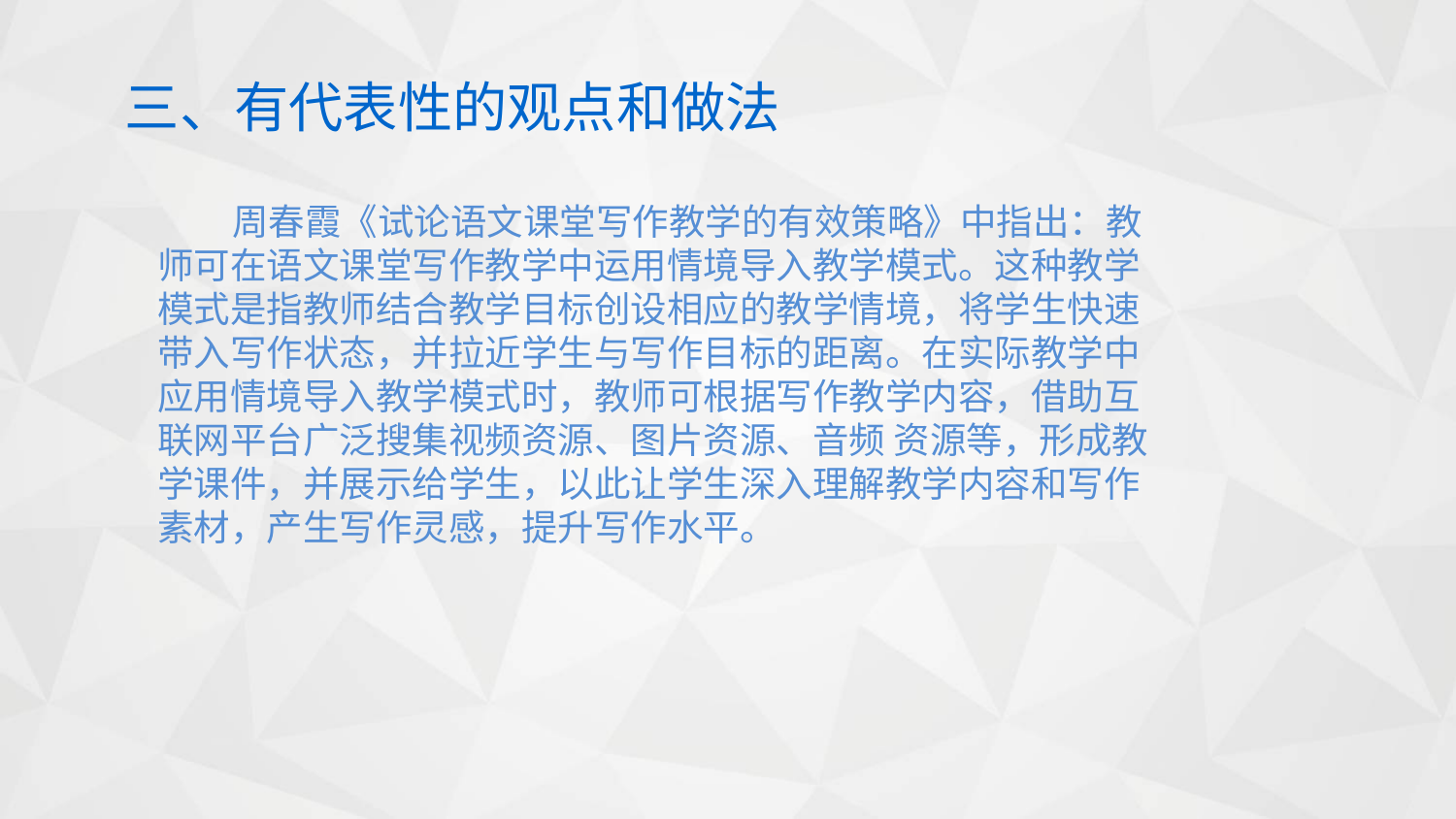

三、有代表性的观点和做法
        周春霞《试论语文课堂写作教学的有效策略》中指出：教师可在语文课堂写作教学中运用情境导入教学模式。这种教学模式是指教师结合教学目标创设相应的教学情境，将学生快速带入写作状态，并拉近学生与写作目标的距离。在实际教学中应用情境导入教学模式时，教师可根据写作教学内容，借助互联网平台广泛搜集视频资源、图片资源、音频 资源等，形成教学课件，并展示给学生，以此让学生深入理解教学内容和写作素材，产生写作灵感，提升写作水平。